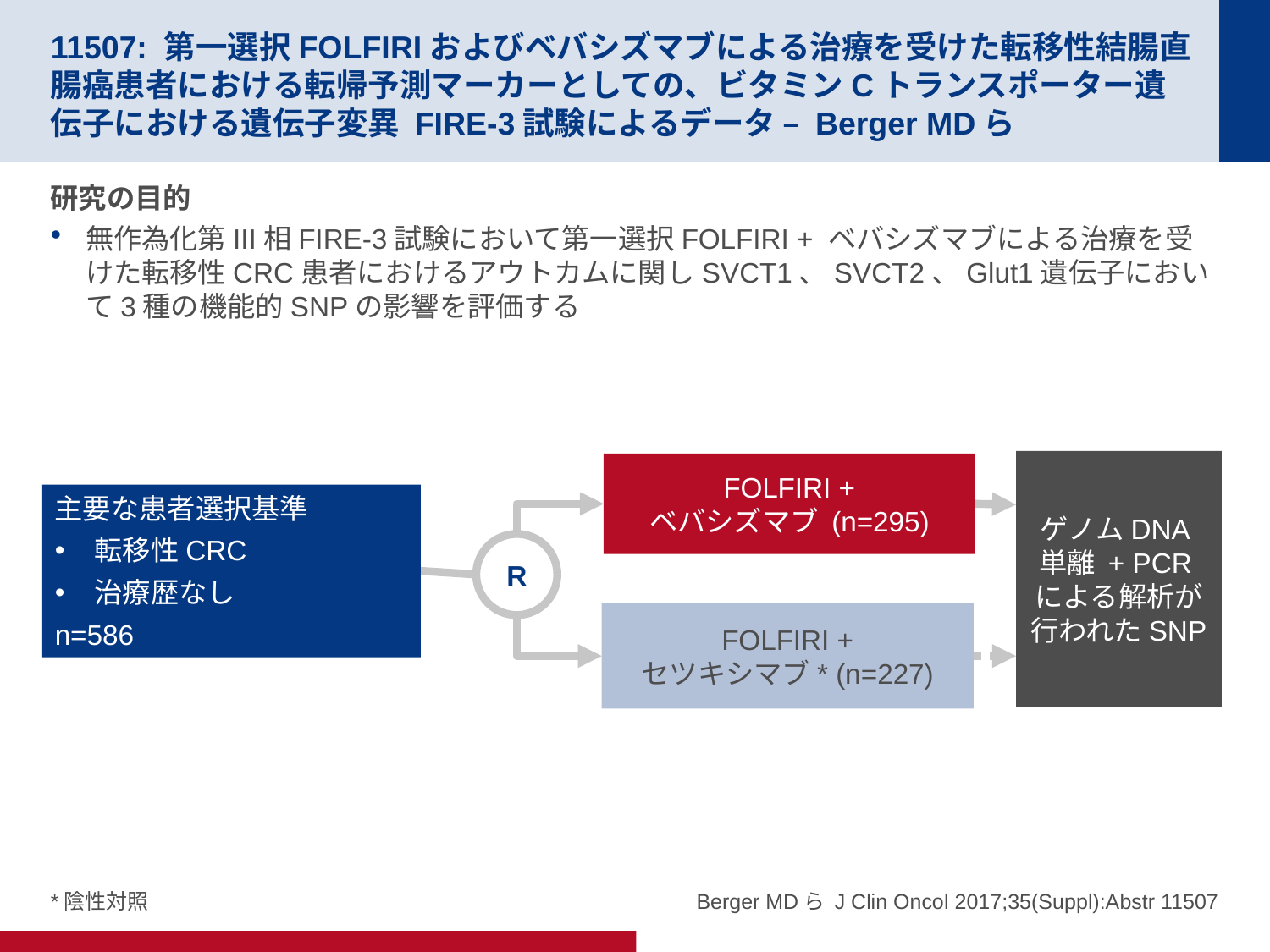

# 11507: 第一選択FOLFIRIおよびベバシズマブによる治療を受けた転移性結腸直腸癌患者における転帰予測マーカーとしての、ビタミンCトランスポーター遺伝子における遺伝子変異 FIRE-3試験によるデータ – Berger MDら
研究の目的
無作為化第III相FIRE-3試験において第一選択FOLFIRI + ベバシズマブによる治療を受けた転移性CRC患者におけるアウトカムに関しSVCT1、SVCT2、Glut1遺伝子において3種の機能的SNPの影響を評価する
ゲノムDNA単離 + PCRによる解析が行われたSNP
FOLFIRI +
ベバシズマブ (n=295)
主要な患者選択基準
転移性CRC
治療歴なし
n=586
R
FOLFIRI +
セツキシマブ* (n=227)
*陰性対照
Berger MDら J Clin Oncol 2017;35(Suppl):Abstr 11507